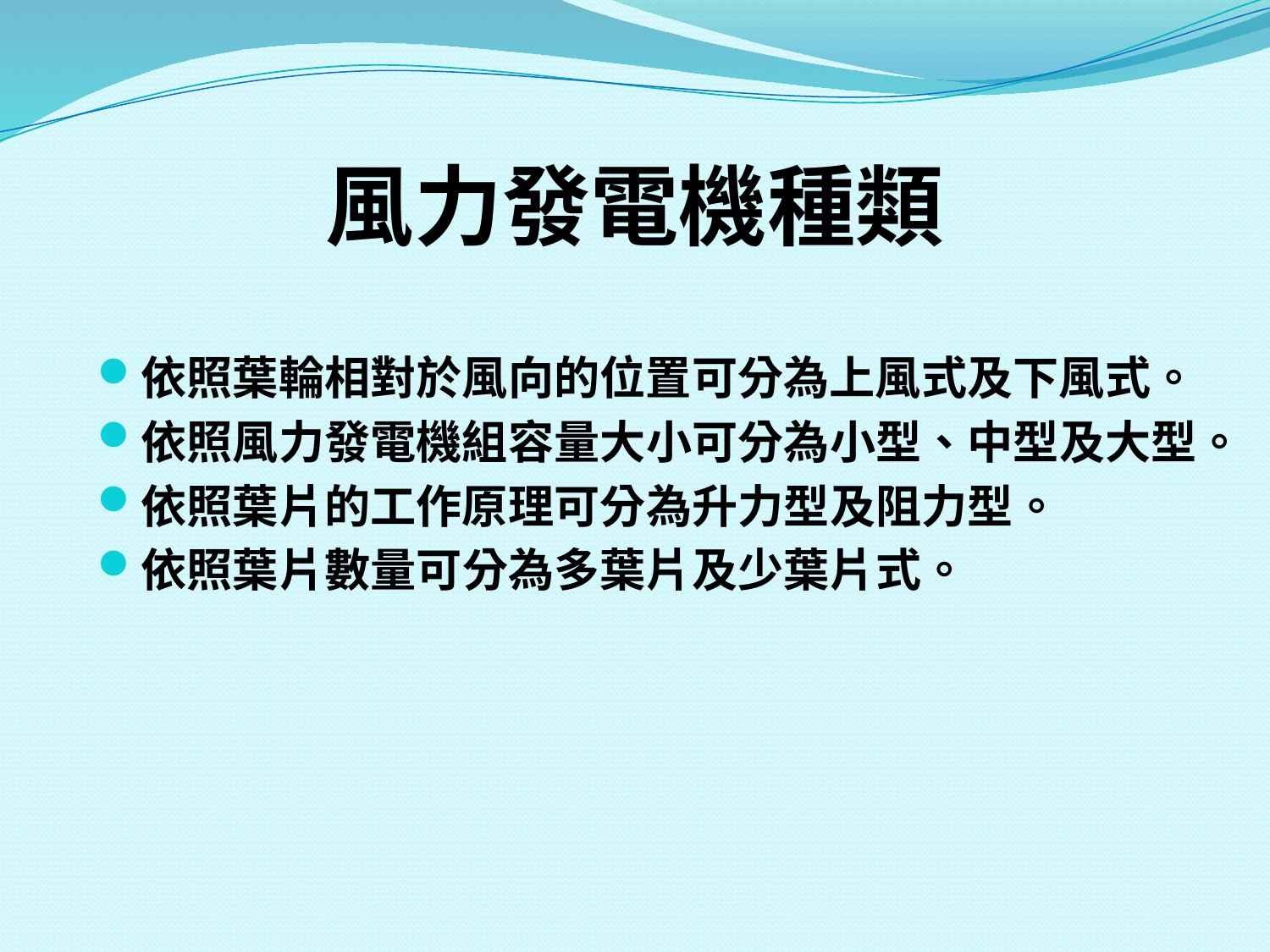

# 風力發電機種類
依照葉輪相對於風向的位置可分為上風式及下風式。
依照風力發電機組容量大小可分為小型、中型及大型。
依照葉片的工作原理可分為升力型及阻力型。
依照葉片數量可分為多葉片及少葉片式。